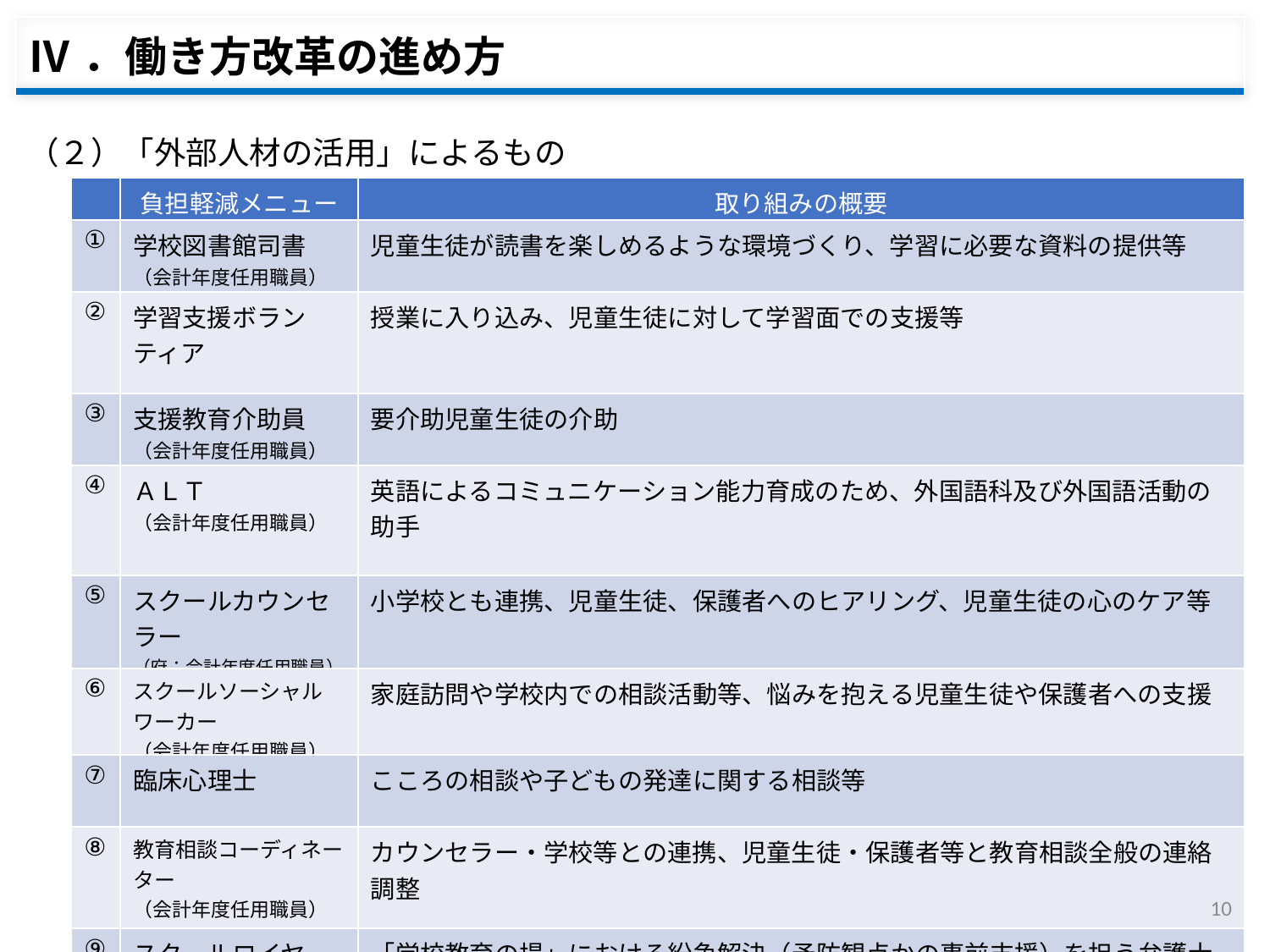

| Ⅳ．働き方改革の進め方 |
| --- |
（２）「外部人材の活用」によるもの
|  | 負担軽減メニュー | 取り組みの概要 |
| --- | --- | --- |
| ① | 学校図書館司書 （会計年度任用職員） | 児童生徒が読書を楽しめるような環境づくり、学習に必要な資料の提供等 |
| ② | 学習支援ボランティア | 授業に入り込み、児童生徒に対して学習面での支援等 |
| ③ | 支援教育介助員 （会計年度任用職員） | 要介助児童生徒の介助 |
| ④ | ＡＬＴ （会計年度任用職員） | 英語によるコミュニケーション能力育成のため、外国語科及び外国語活動の助手 |
| ⑤ | スクールカウンセラー （府：会計年度任用職員） | 小学校とも連携、児童生徒、保護者へのヒアリング、児童生徒の心のケア等 |
| ⑥ | スクールソーシャルワーカー （会計年度任用職員） | 家庭訪問や学校内での相談活動等、悩みを抱える児童生徒や保護者への支援 |
| ⑦ | 臨床心理士 | こころの相談や子どもの発達に関する相談等 |
| ⑧ | 教育相談コーディネーター （会計年度任用職員） | カウンセラー・学校等との連携、児童生徒・保護者等と教育相談全般の連絡調整 |
| ⑨ | スクールロイヤー | 「学校教育の場」における紛争解決（予防観点かの事前支援）を担う弁護士 いじめ事案等の早期解決を図るため関係機関と連携した支援や予防に向けた助言 |
10